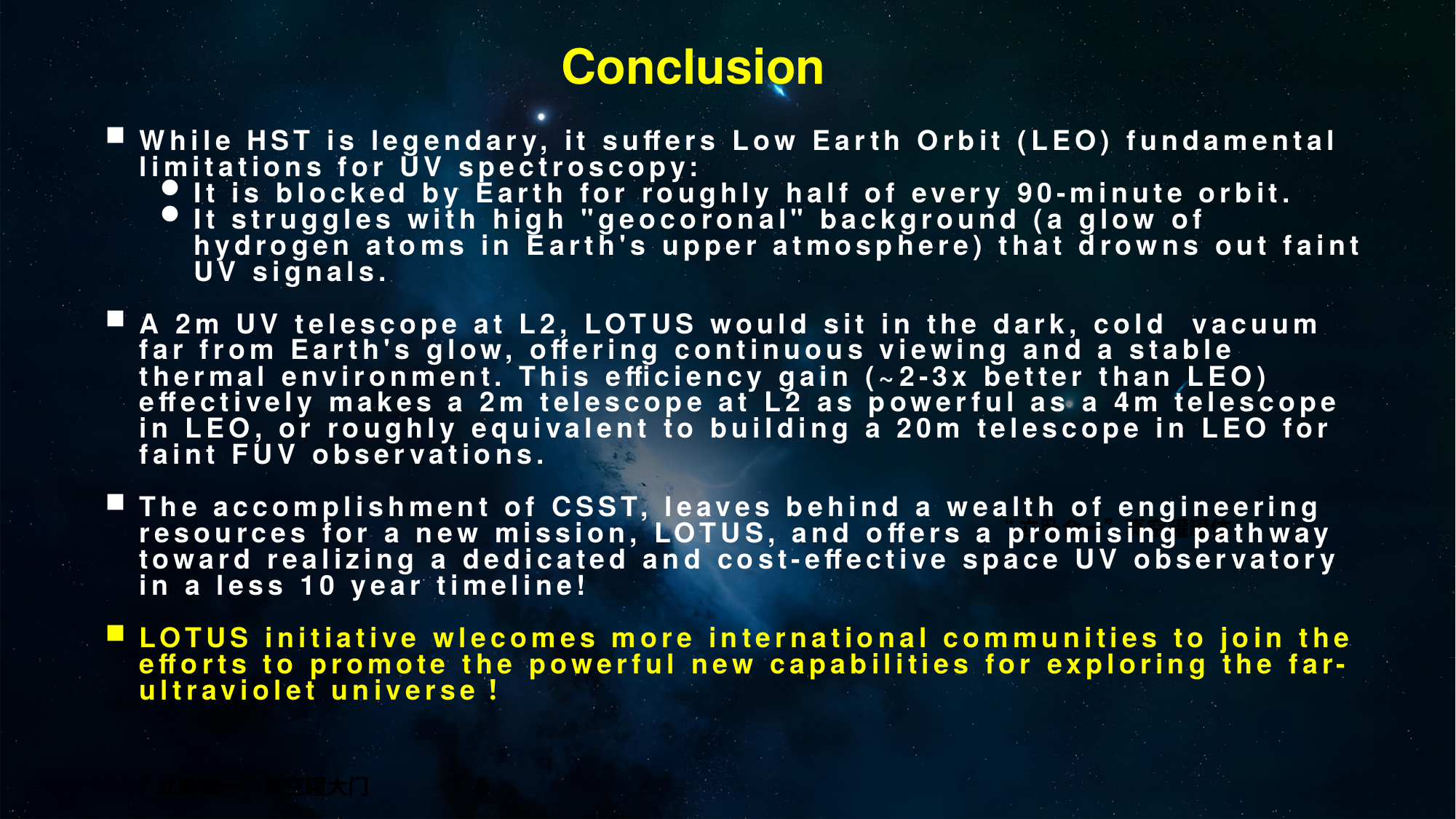

Conclusion
While HST is legendary, it suffers Low Earth Orbit (LEO) fundamental limitations for UV spectroscopy:
It is blocked by Earth for roughly half of every 90-minute orbit.
It struggles with high "geocoronal" background (a glow of hydrogen atoms in Earth's upper atmosphere) that drowns out faint UV signals.

A 2m UV telescope at L2, LOTUS would sit in the dark, cold  vacuum far from Earth's glow, offering continuous viewing and a stable thermal environment. This efficiency gain (~2-3x better than LEO) effectively makes a 2m telescope at L2 as powerful as a 4m telescope in LEO, or roughly equivalent to building a 20m telescope in LEO for faint FUV observations.

The accomplishment of CSST, leaves behind a wealth of engineering resources for a new mission, LOTUS, and offers a promising pathway toward realizing a dedicated and cost-effective space UV observatory in a less 10 year timeline!

LOTUS initiative wlecomes more international communities to join the efforts to promote the powerful new capabilities for exploring the far-ultraviolet universe！
“立卧合一”真空罐罐体
“立卧合一”真空罐大门